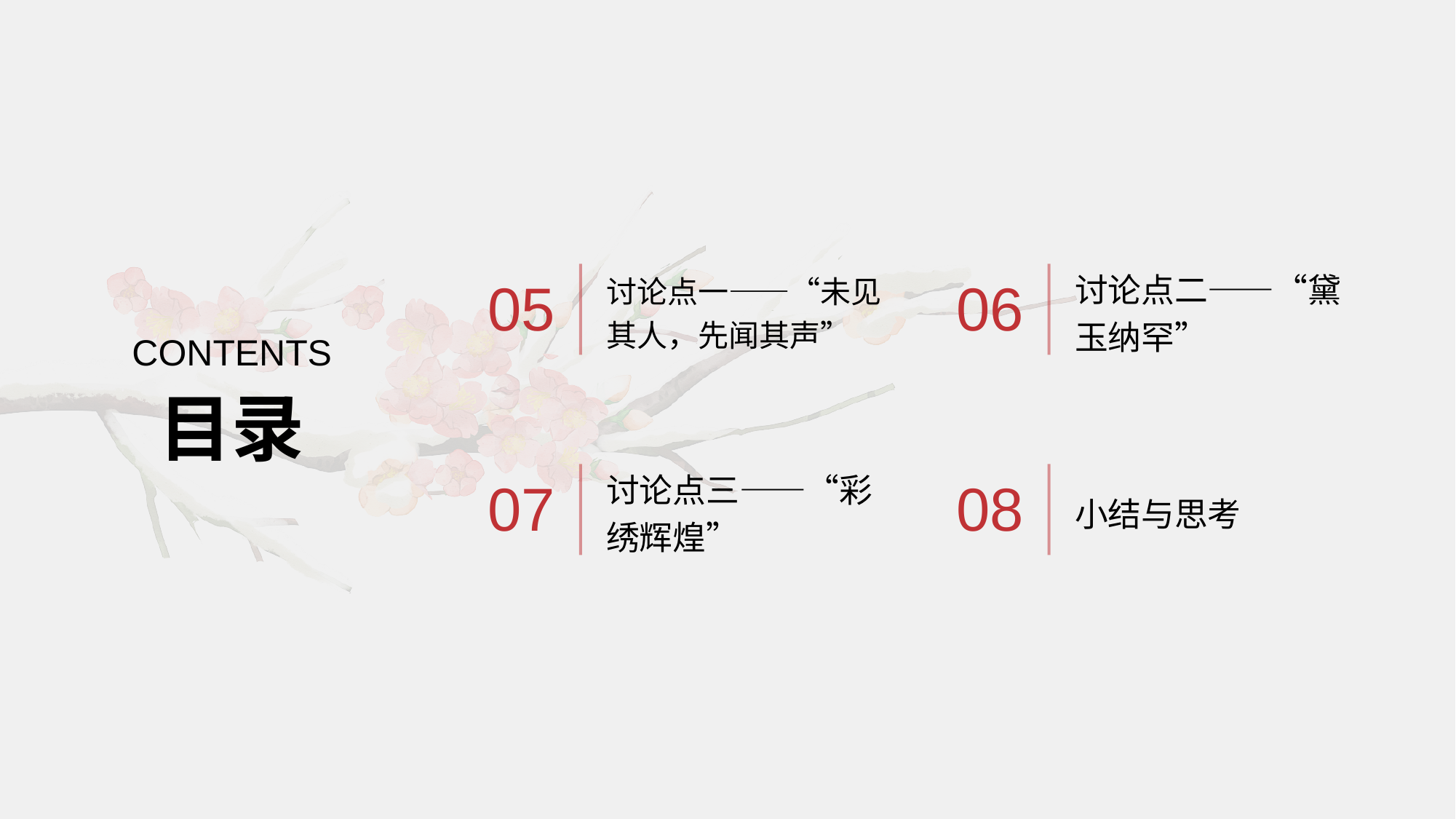

讨论点一——“未见其人，先闻其声”
讨论点二——“黛玉纳罕”

05
06
CONTENTS
目录
讨论点三——“彩绣辉煌”
小结与思考

07
08